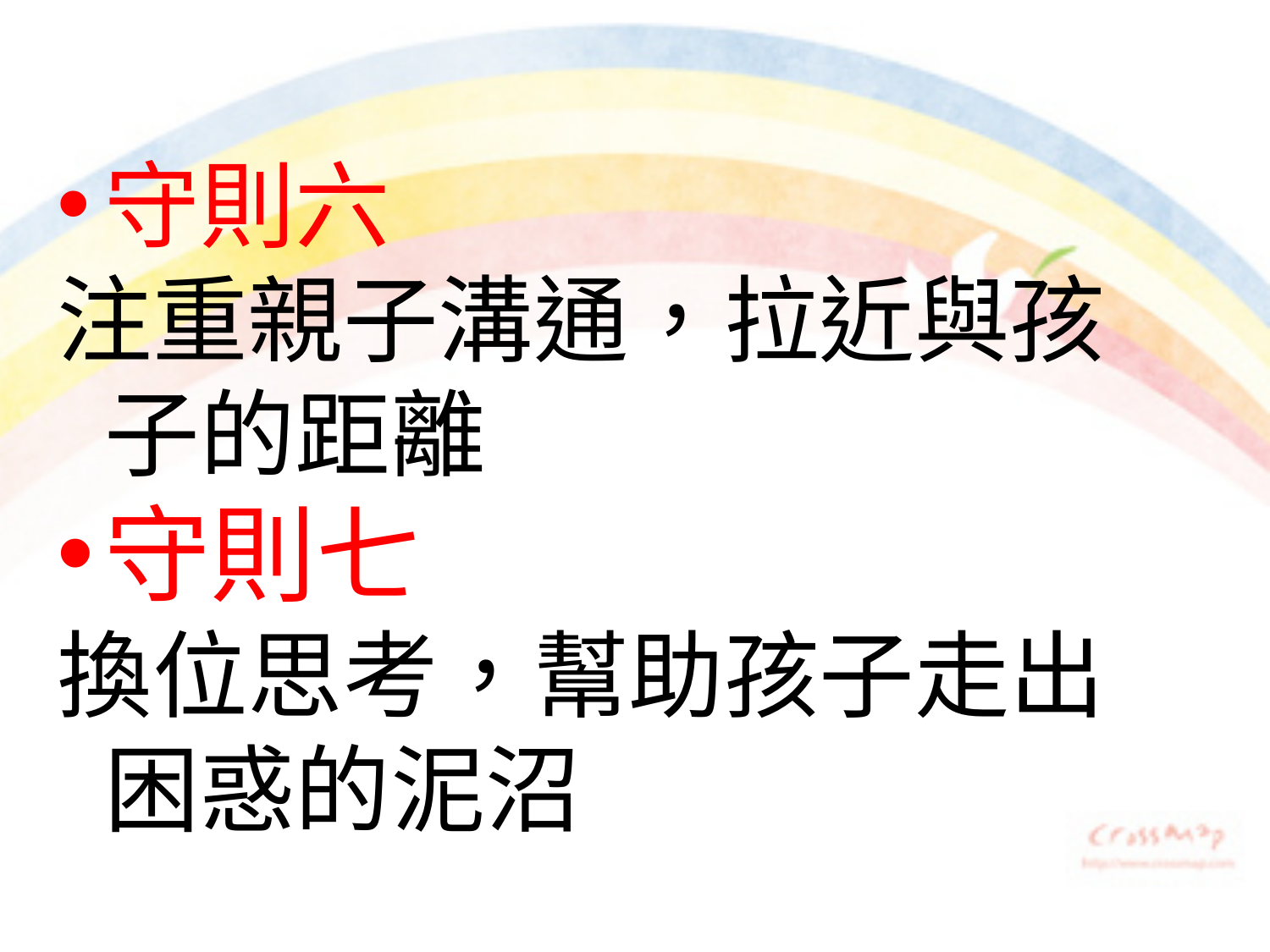

#

守則六
注重親子溝通，拉近與孩子的距離
守則七
換位思考，幫助孩子走出困惑的泥沼